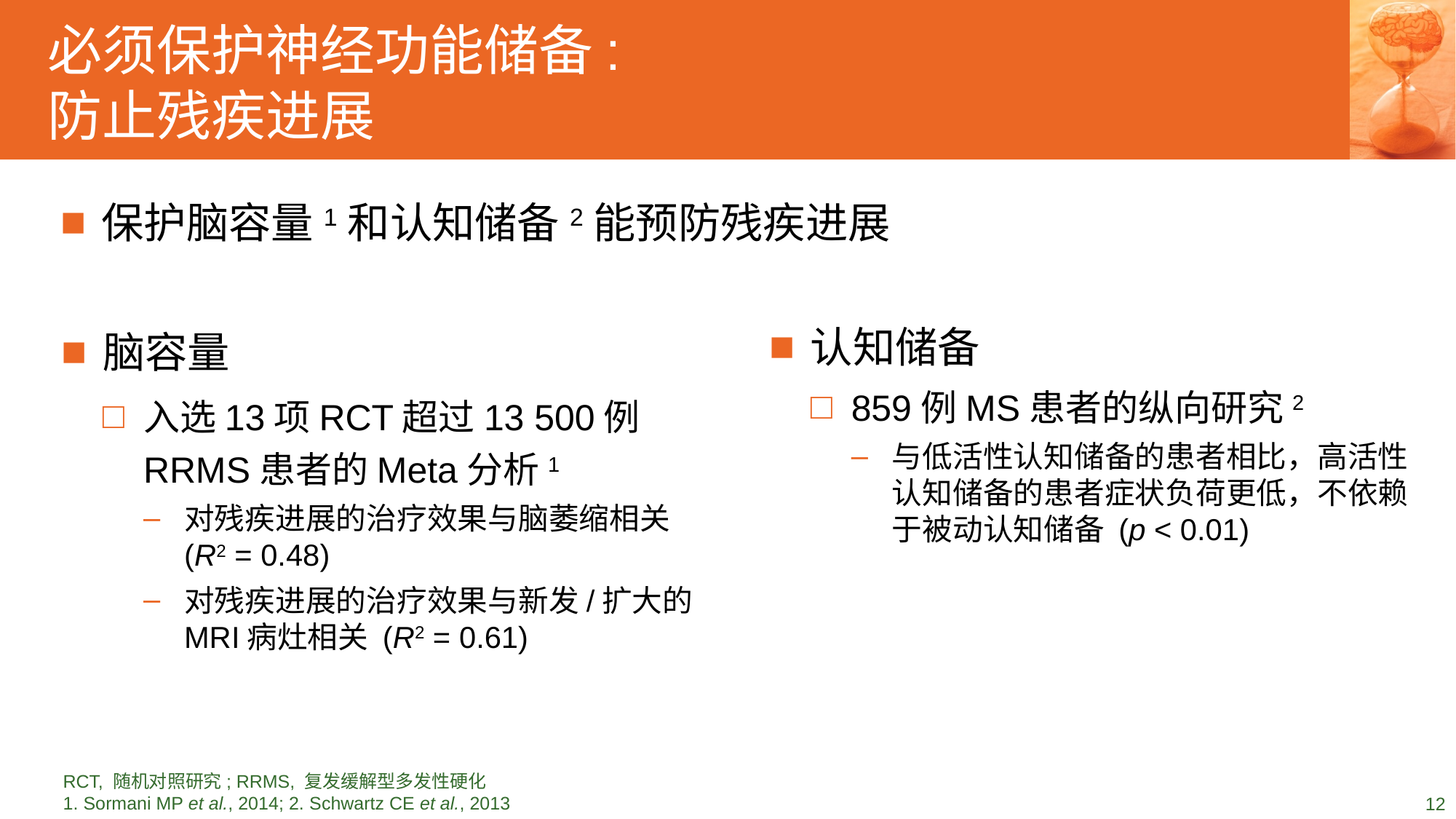

# 必须保护神经功能储备: 防止残疾进展
保护脑容量1和认知储备2能预防残疾进展
脑容量
入选13项RCT超过13 500例RRMS患者的Meta分析1
对残疾进展的治疗效果与脑萎缩相关
(R2 = 0.48)
对残疾进展的治疗效果与新发/扩大的MRI病灶相关 (R2 = 0.61)
认知储备
859例MS患者的纵向研究2
与低活性认知储备的患者相比，高活性认知储备的患者症状负荷更低，不依赖于被动认知储备 (p < 0.01)

RCT, 随机对照研究; RRMS, 复发缓解型多发性硬化
1. Sormani MP et al., 2014; 2. Schwartz CE et al., 2013